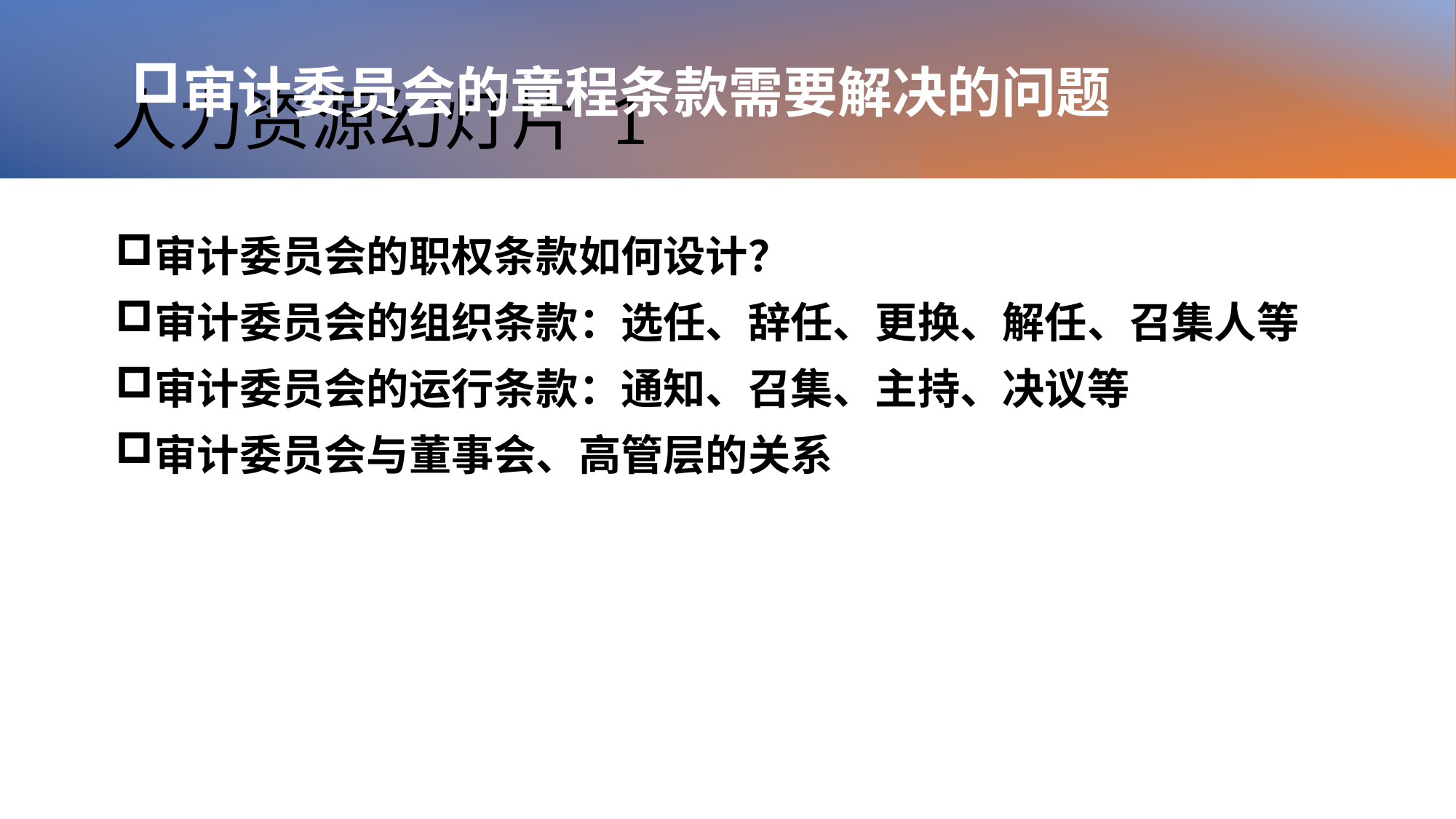

# 人力资源幻灯片 1
审计委员会的章程条款需要解决的问题
审计委员会的职权条款如何设计？
审计委员会的组织条款：选任、辞任、更换、解任、召集人等
审计委员会的运行条款：通知、召集、主持、决议等
审计委员会与董事会、高管层的关系